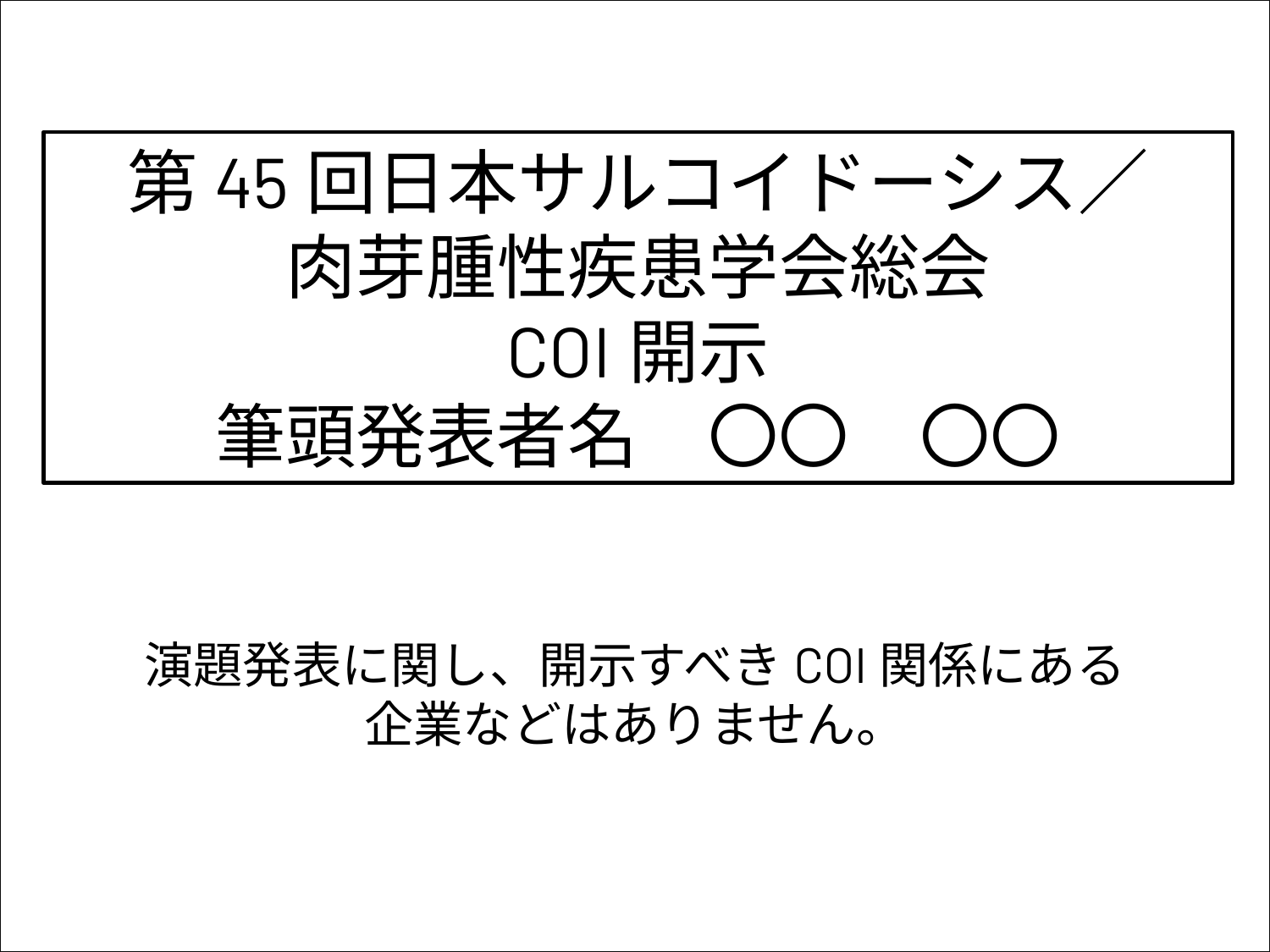

第45回⽇本サルコイドーシス／
⾁芽腫性疾患学会総会
COI開示
筆頭発表者名　〇〇　〇〇
演題発表に関し、開示すべきCOI関係にある
企業などはありません。